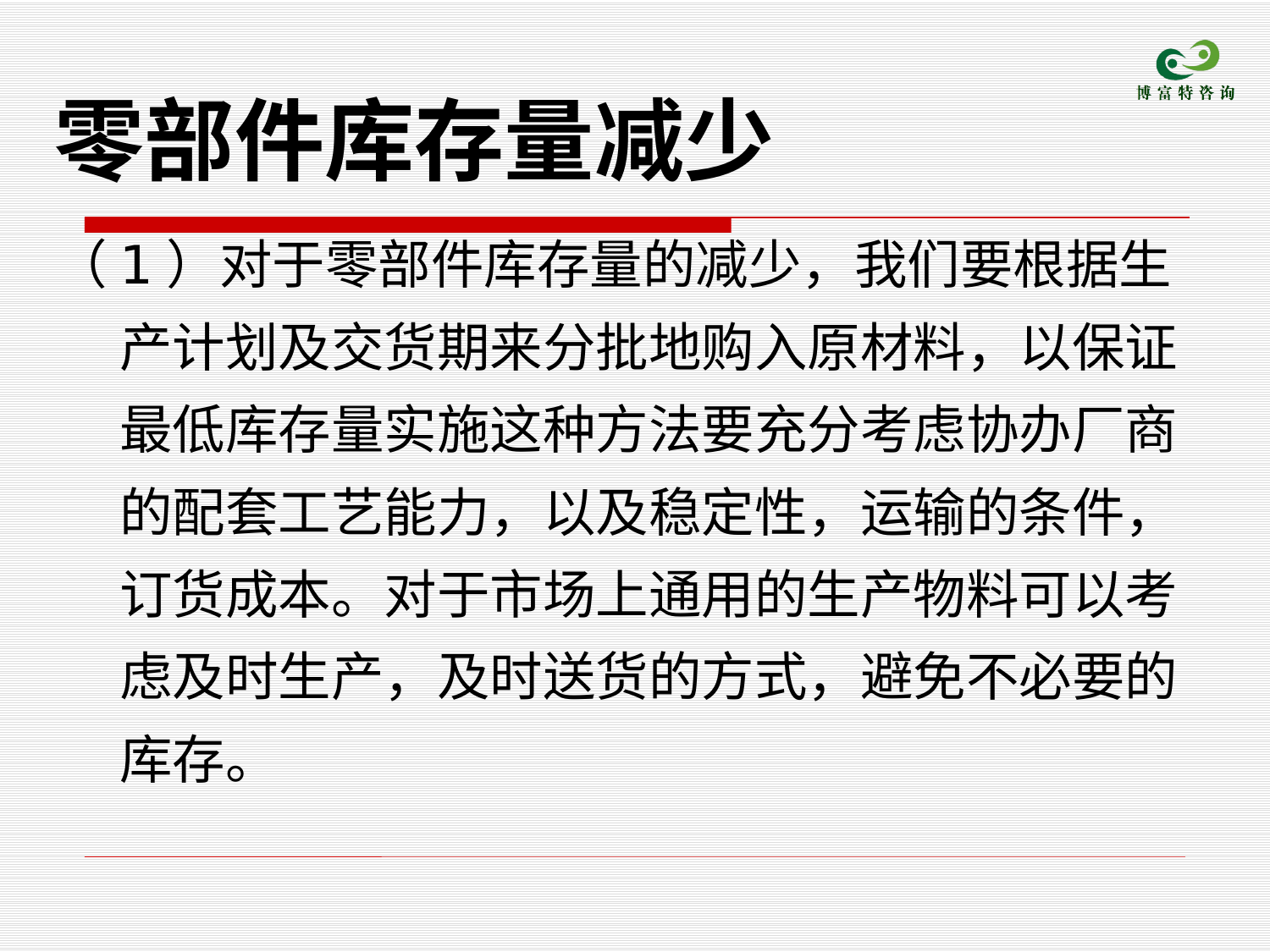

# 零部件库存量减少
（1）对于零部件库存量的减少，我们要根据生产计划及交货期来分批地购入原材料，以保证最低库存量实施这种方法要充分考虑协办厂商的配套工艺能力，以及稳定性，运输的条件，订货成本。对于市场上通用的生产物料可以考虑及时生产，及时送货的方式，避免不必要的库存。
725